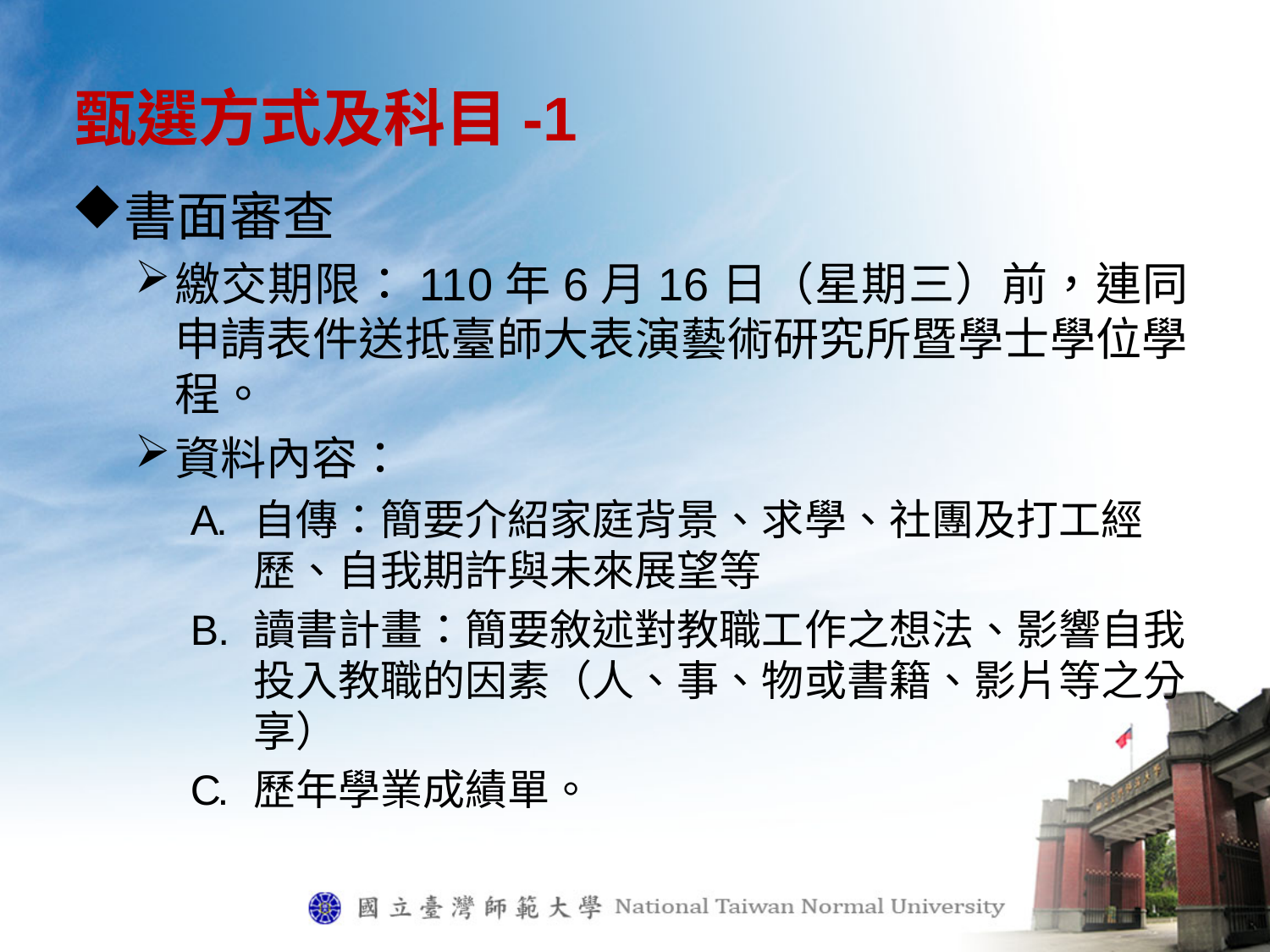

# 甄選方式及科目-1
書面審查
繳交期限：110年6月16日（星期三）前，連同申請表件送抵臺師大表演藝術研究所暨學士學位學程。
資料內容：
自傳：簡要介紹家庭背景、求學、社團及打工經歷、自我期許與未來展望等
讀書計畫：簡要敘述對教職工作之想法、影響自我投入教職的因素（人、事、物或書籍、影片等之分享）
歷年學業成績單。